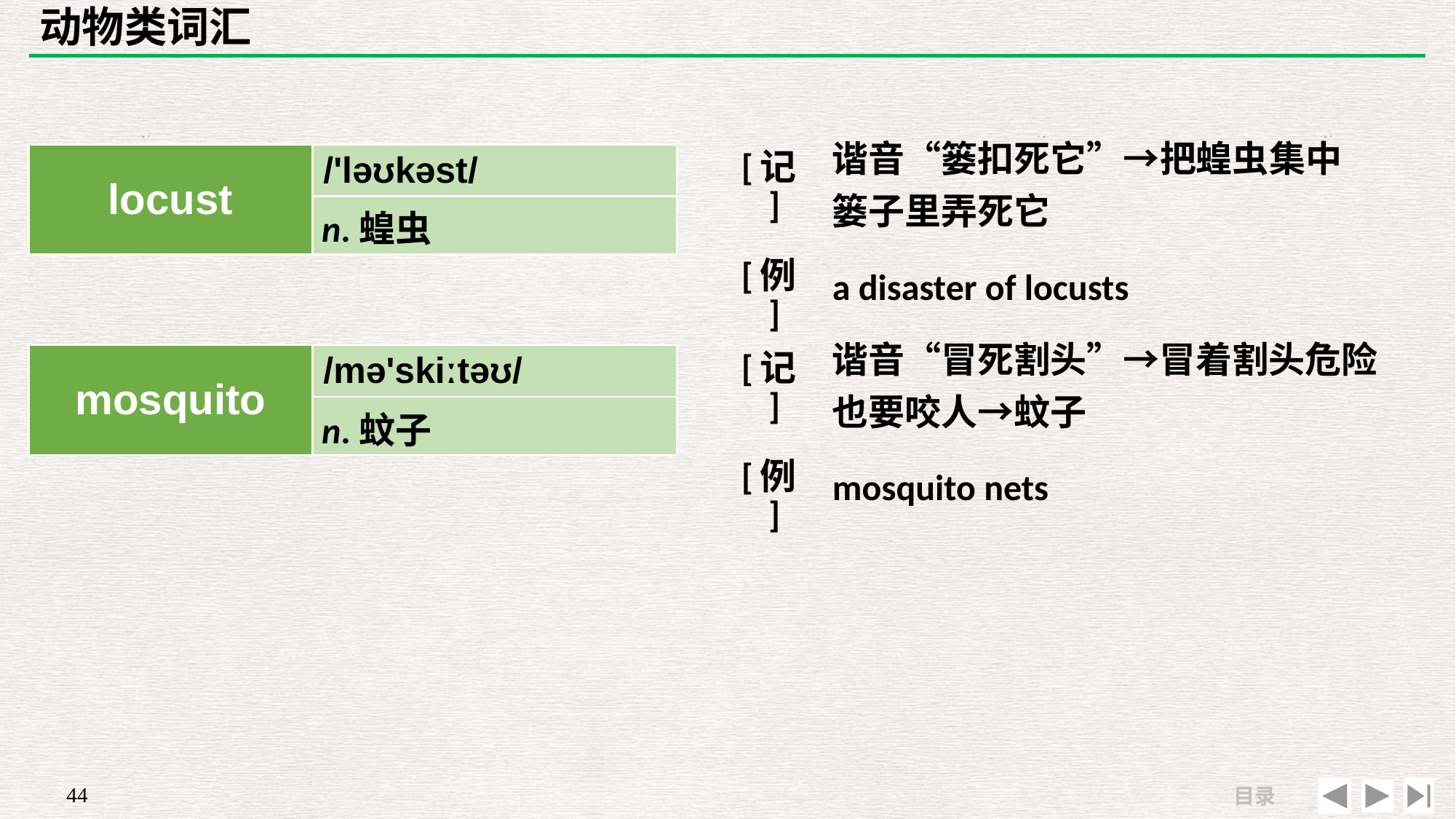

# 动物类词汇

| [记] | 谐音“篓扣死它”→把蝗虫集中篓子里弄死它 |
| --- | --- |
| [例] | a disaster of locusts |
| locust | /'ləʊkəst/ |
| --- | --- |
|  |  |
n.蝗虫
| [记] | 谐音“冒死割头”→冒着割头危险也要咬人→蚊子 |
| --- | --- |
| [例] | mosquito nets |
| mosquito | /mə'skiːtəʊ/ |
| --- | --- |
|  |  |
n.蚊子